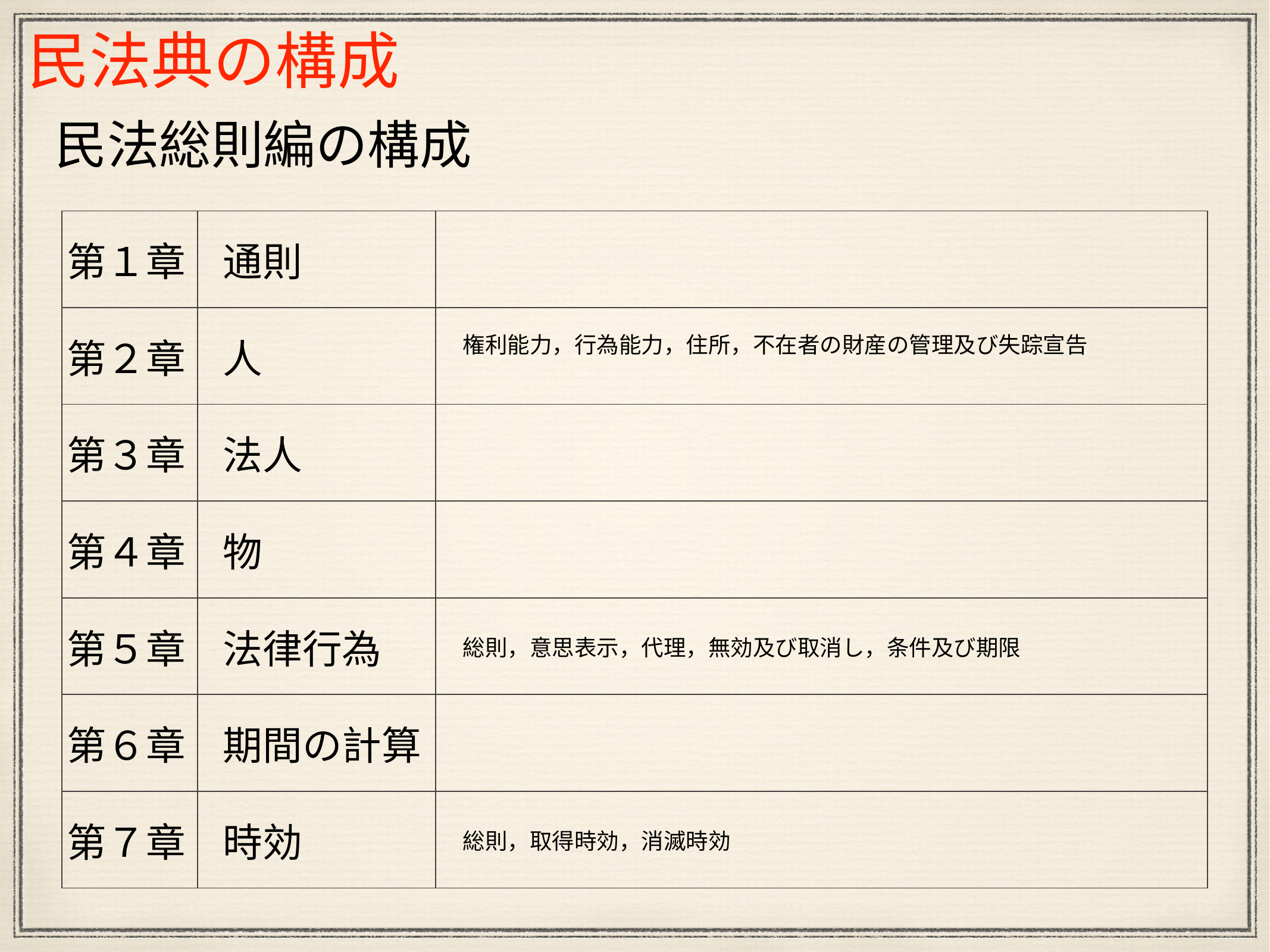

民法典の構成
民法総則編の構成
| 第１章 | 通則 |  |
| --- | --- | --- |
| 第２章 | 人 | 権利能力，行為能力，住所，不在者の財産の管理及び失踪宣告 |
| 第３章 | 法人 |  |
| 第４章 | 物 |  |
| 第５章 | 法律行為 | 総則，意思表示，代理，無効及び取消し，条件及び期限 |
| 第６章 | 期間の計算 |  |
| 第７章 | 時効 | 総則，取得時効，消滅時効 |